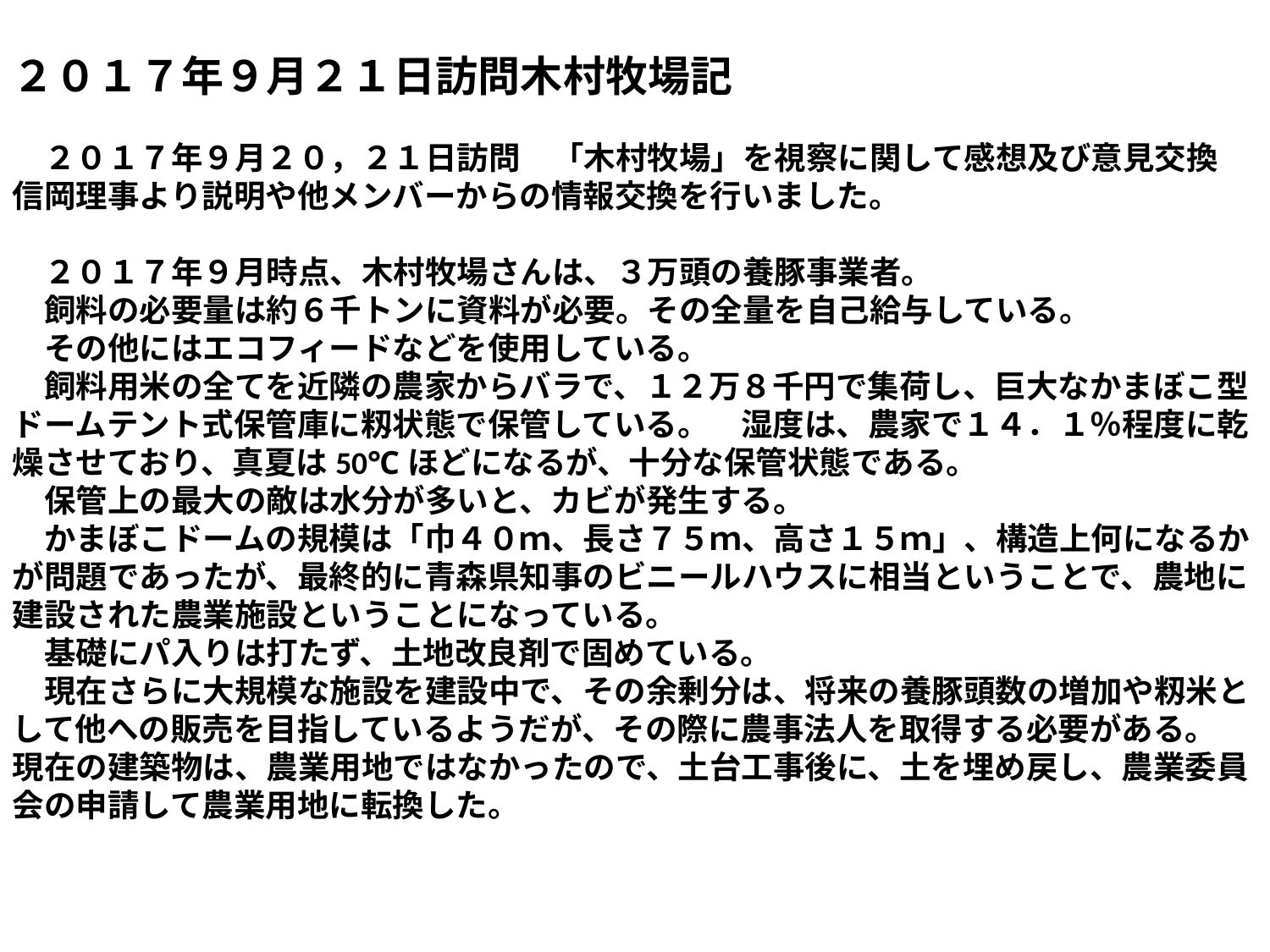

２０１７年９月２１日訪問木村牧場記

　２０１７年９月２０，２１日訪問　「木村牧場」を視察に関して感想及び意見交換
信岡理事より説明や他メンバーからの情報交換を行いました。

　２０１７年９月時点、木村牧場さんは、３万頭の養豚事業者。
　飼料の必要量は約６千トンに資料が必要。その全量を自己給与している。
　その他にはエコフィードなどを使用している。
　飼料用米の全てを近隣の農家からバラで、１２万８千円で集荷し、巨大なかまぼこ型ドームテント式保管庫に籾状態で保管している。　湿度は、農家で１４．１％程度に乾燥させており、真夏は50℃ほどになるが、十分な保管状態である。
　保管上の最大の敵は水分が多いと、カビが発生する。
　かまぼこドームの規模は「巾４０ｍ、長さ７５ｍ、高さ１５ｍ」、構造上何になるかが問題であったが、最終的に青森県知事のビニールハウスに相当ということで、農地に建設された農業施設ということになっている。
　基礎にパ入りは打たず、土地改良剤で固めている。
　現在さらに大規模な施設を建設中で、その余剰分は、将来の養豚頭数の増加や籾米として他への販売を目指しているようだが、その際に農事法人を取得する必要がある。　現在の建築物は、農業用地ではなかったので、土台工事後に、土を埋め戻し、農業委員会の申請して農業用地に転換した。